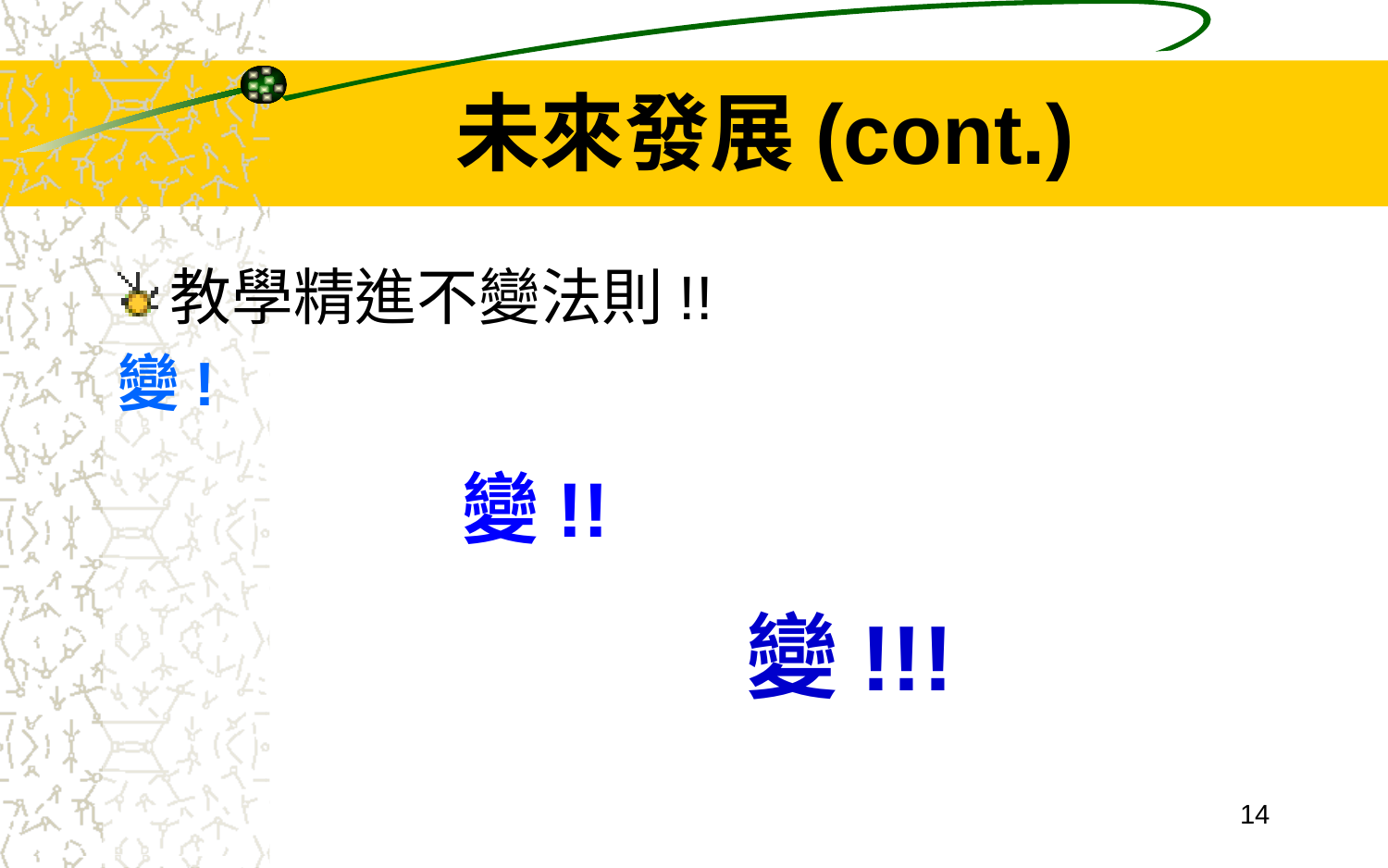

# 未來發展(cont.)
教學精進不變法則!!
變!

變!!

變!!!
14